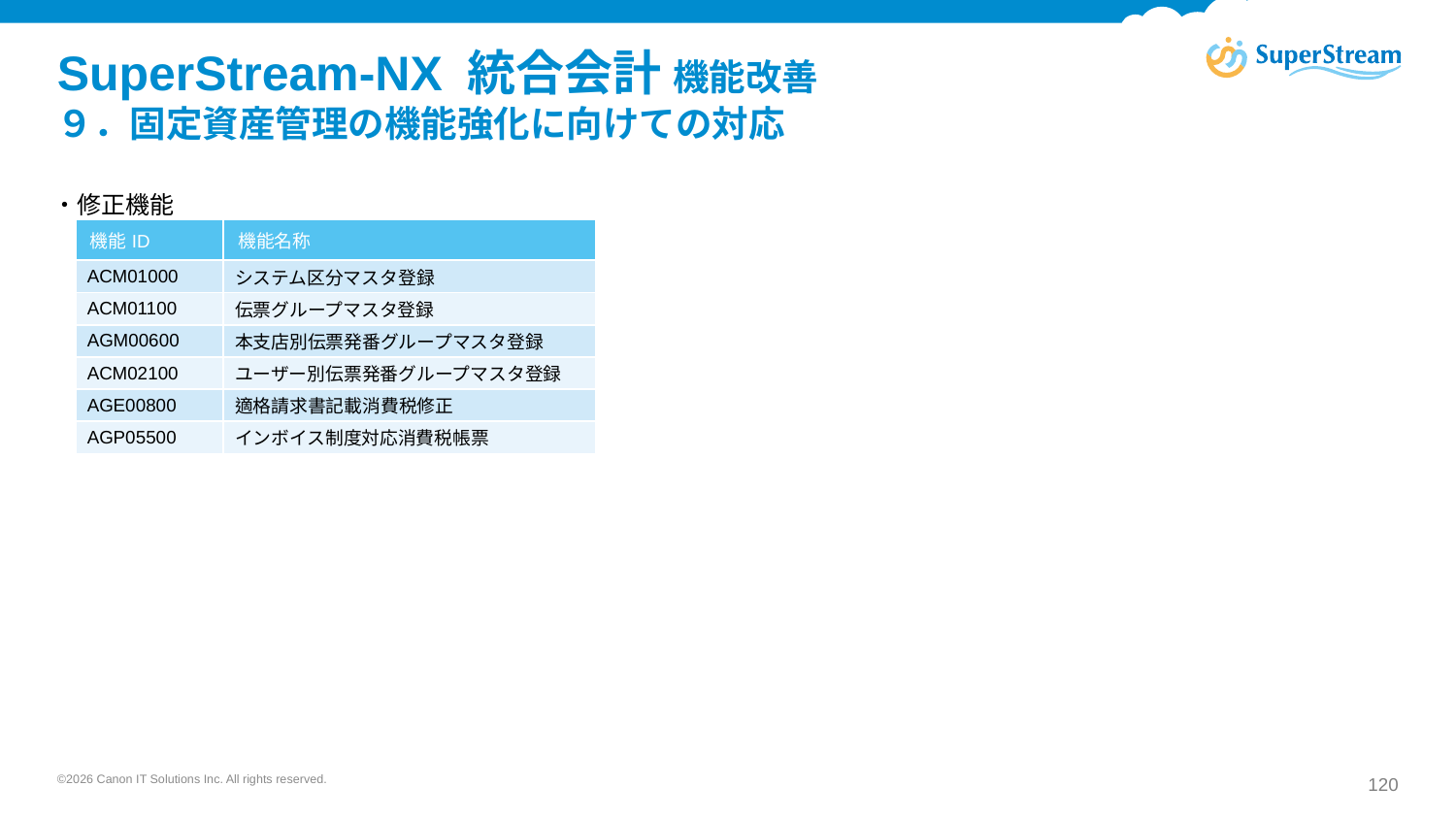

# SuperStream-NX 統合会計 機能改善 ９．固定資産管理の機能強化に向けての対応
・修正機能
| 機能ID | 機能名称 |
| --- | --- |
| ACM01000 | システム区分マスタ登録 |
| ACM01100 | 伝票グループマスタ登録 |
| AGM00600 | 本支店別伝票発番グループマスタ登録 |
| ACM02100 | ユーザー別伝票発番グループマスタ登録 |
| AGE00800 | 適格請求書記載消費税修正 |
| AGP05500 | インボイス制度対応消費税帳票 |
©2026 Canon IT Solutions Inc. All rights reserved.
120